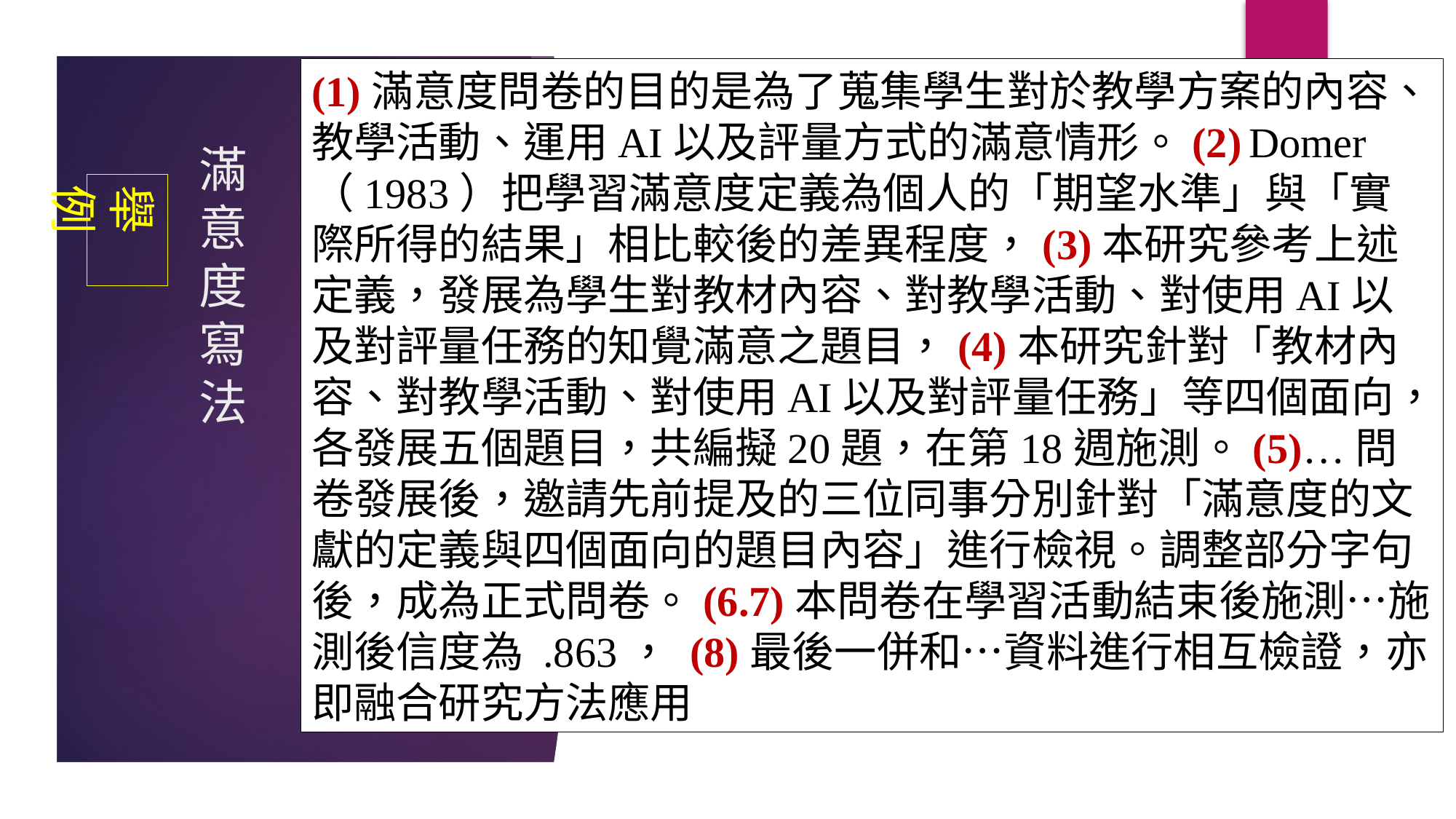

(1)滿意度問卷的目的是為了蒐集學生對於教學方案的內容、教學活動、運用AI以及評量方式的滿意情形。(2) Domer（1983）把學習滿意度定義為個人的「期望水準」與「實際所得的結果」相比較後的差異程度，(3)本研究參考上述定義，發展為學生對教材內容、對教學活動、對使用AI以及對評量任務的知覺滿意之題目，(4)本研究針對「教材內容、對教學活動、對使用AI以及對評量任務」等四個面向，各發展五個題目，共編擬20題，在第18週施測。(5)…問卷發展後，邀請先前提及的三位同事分別針對「滿意度的文獻的定義與四個面向的題目內容」進行檢視。調整部分字句後，成為正式問卷。(6.7)本問卷在學習活動結束後施測…施測後信度為 .863， (8)最後一併和…資料進行相互檢證，亦即融合研究方法應用
# 滿意度寫法
舉例